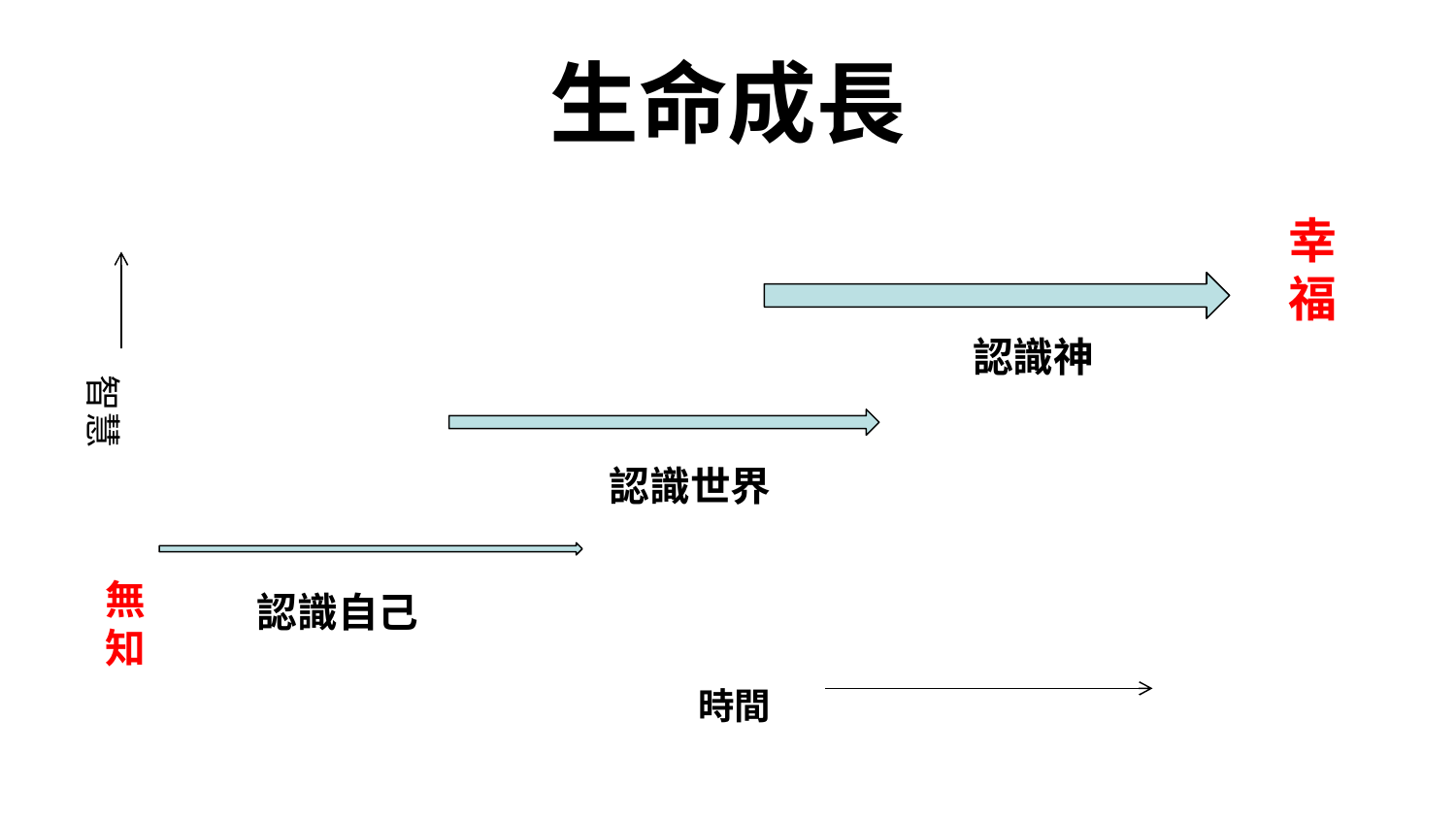

# 生命成長

幸福

認識神
智慧

認識世界

無
知
認識自己
時間